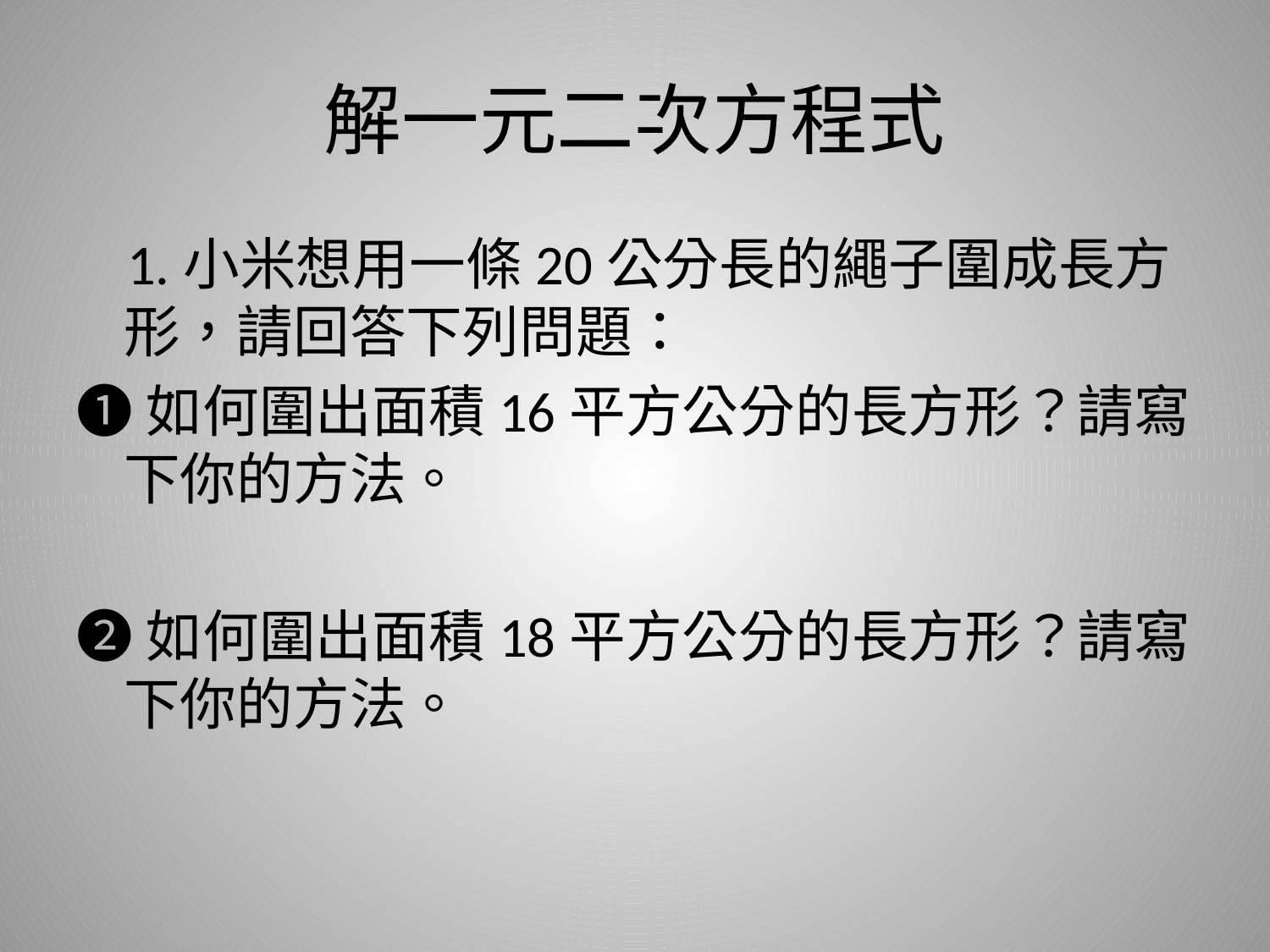

# 解一元二次方程式
    1.小米想用一條20公分長的繩子圍成長方形，請回答下列問題：
❶如何圍出面積16平方公分的長方形？請寫下你的方法。

❷如何圍出面積18平方公分的長方形？請寫下你的方法。